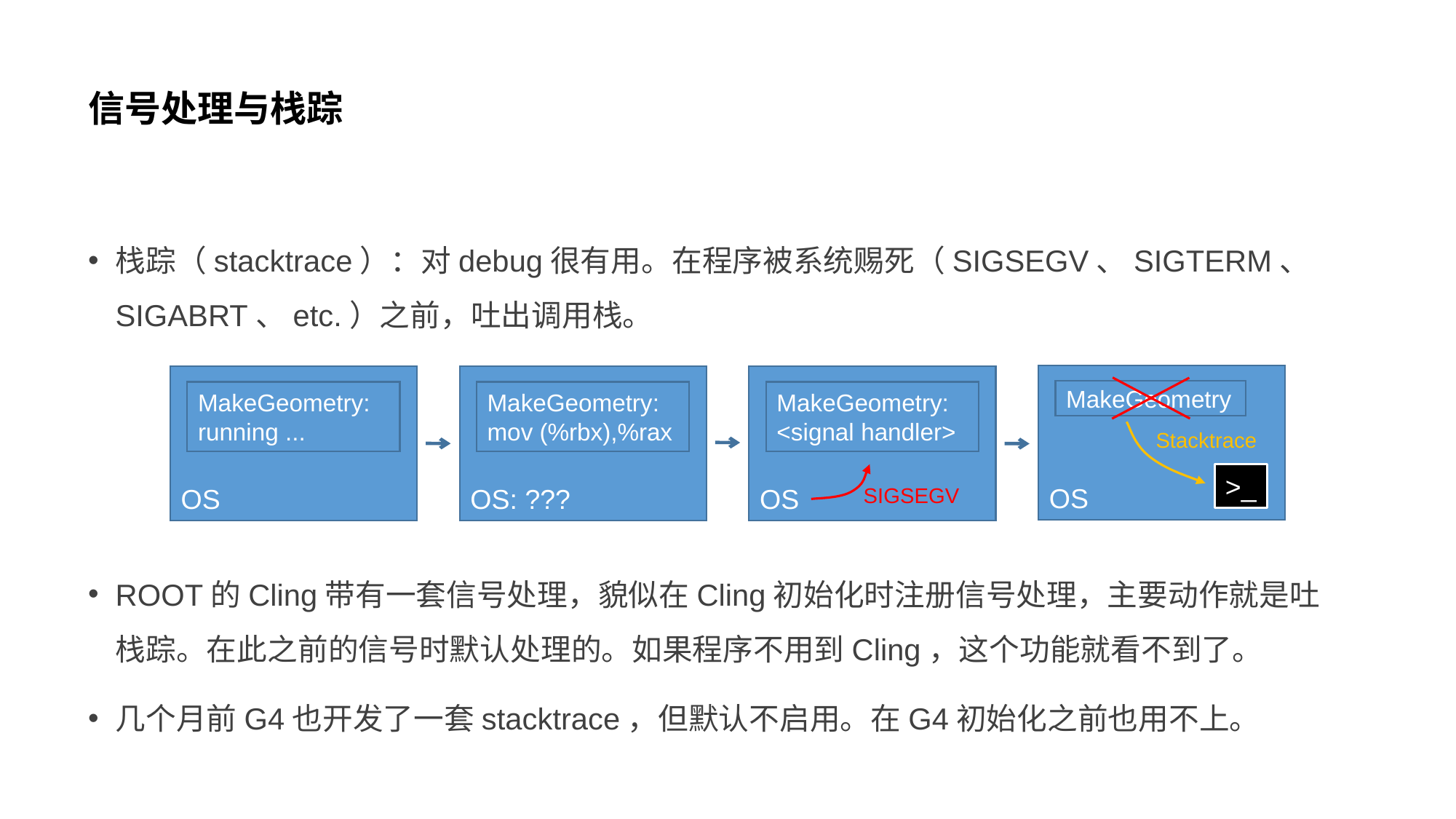

# 信号处理与栈踪
栈踪（stacktrace）：对debug很有用。在程序被系统赐死（SIGSEGV、SIGTERM、SIGABRT、etc.）之前，吐出调用栈。

ROOT的Cling带有一套信号处理，貌似在Cling初始化时注册信号处理，主要动作就是吐栈踪。在此之前的信号时默认处理的。如果程序不用到Cling，这个功能就看不到了。
几个月前G4也开发了一套stacktrace，但默认不启用。在G4初始化之前也用不上。

MakeGeometry
OS

MakeGeometry:
running ...
OS

MakeGeometry:
mov (%rbx),%rax
OS: ???

MakeGeometry:
<signal handler>
OS

SIGSEGV
Stacktrace
>_

27